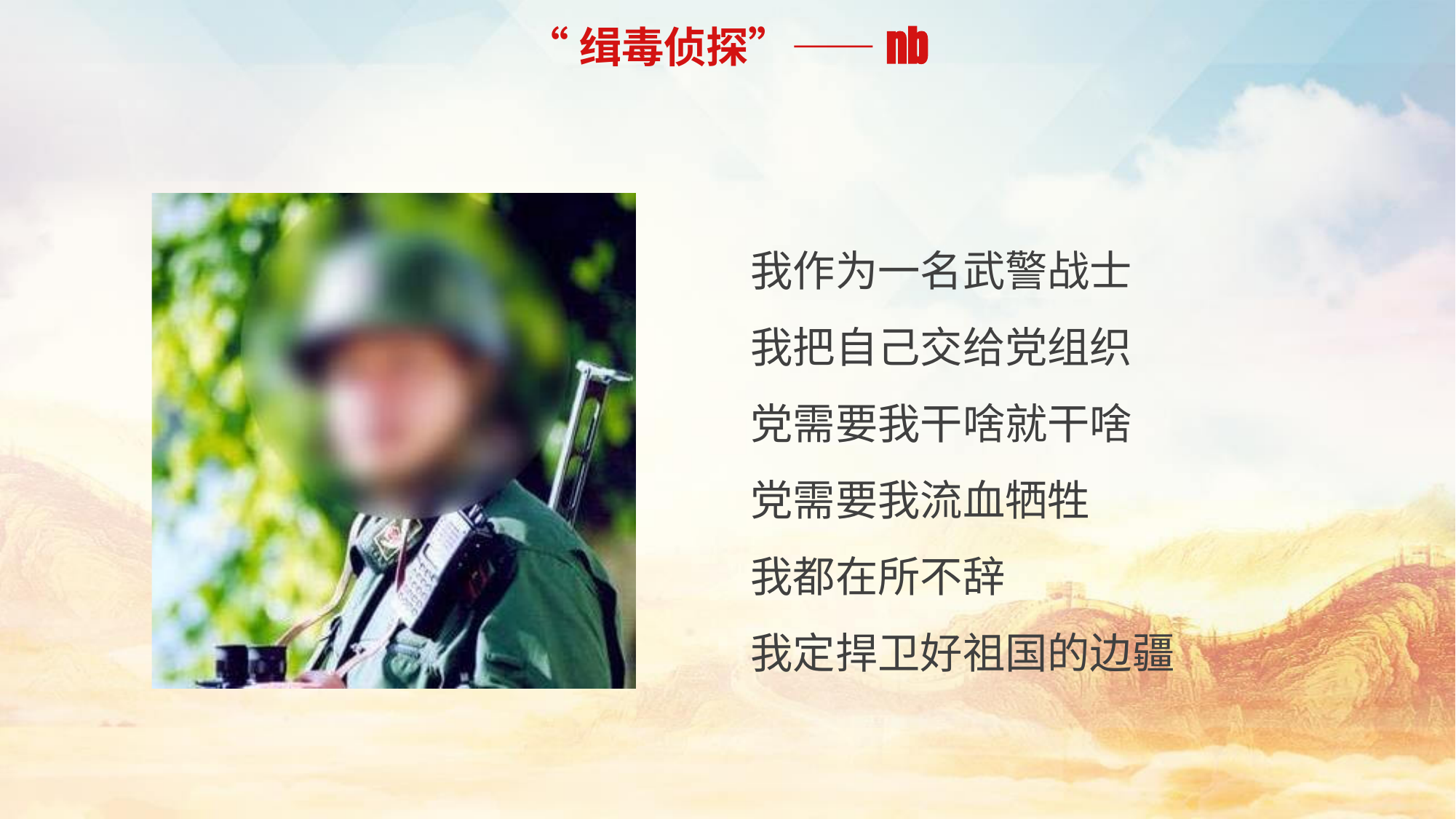

“缉毒侦探”——nb

我作为一名武警战士
我把自己交给党组织
党需要我干啥就干啥
党需要我流血牺牲
我都在所不辞
我定捍卫好祖国的边疆